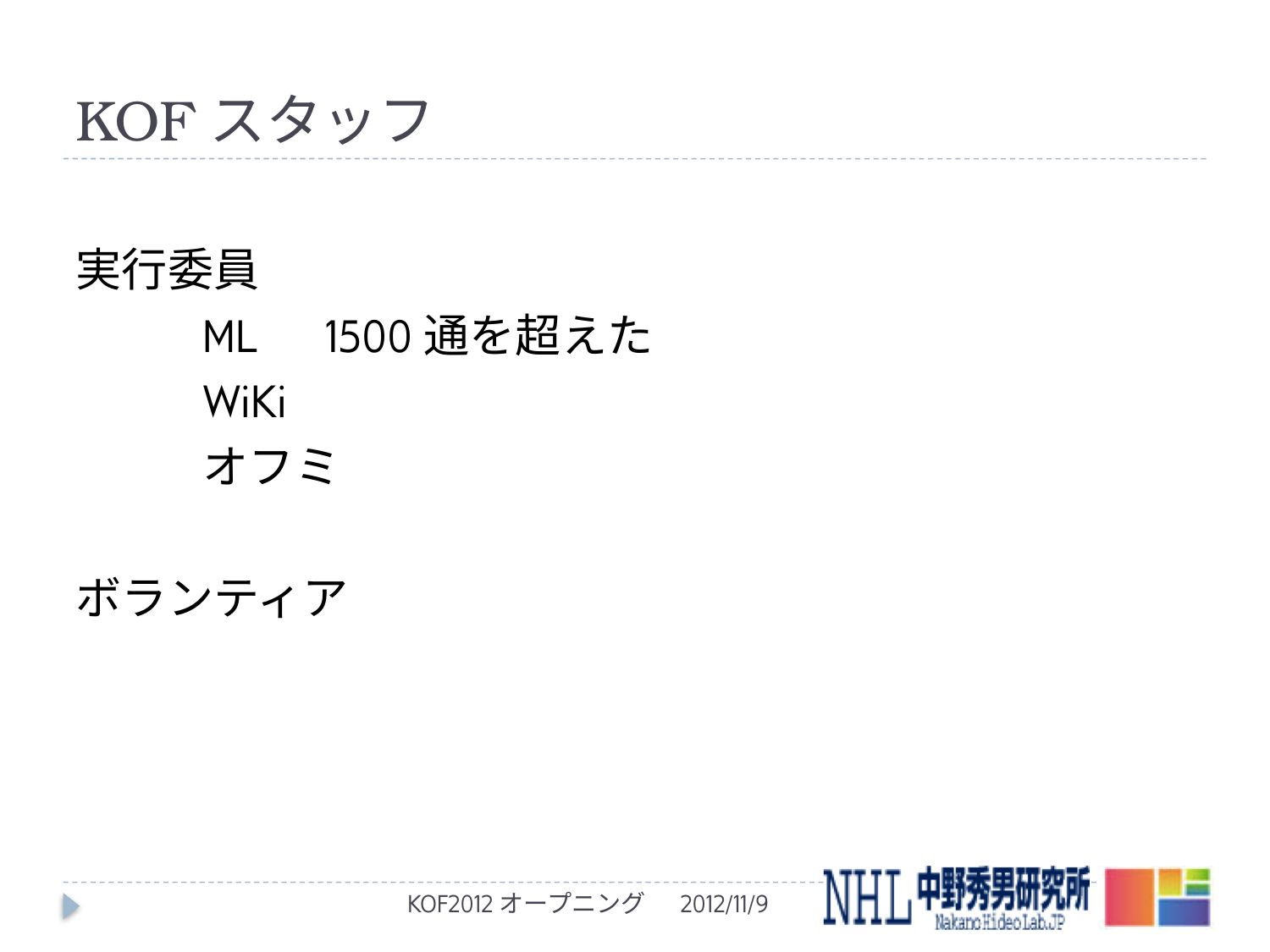

# KOFスタッフ

実行委員
	ML　1500通を超えた
	WiKi
	オフミ

ボランティア

KOF2012オープニング
2012/11/9